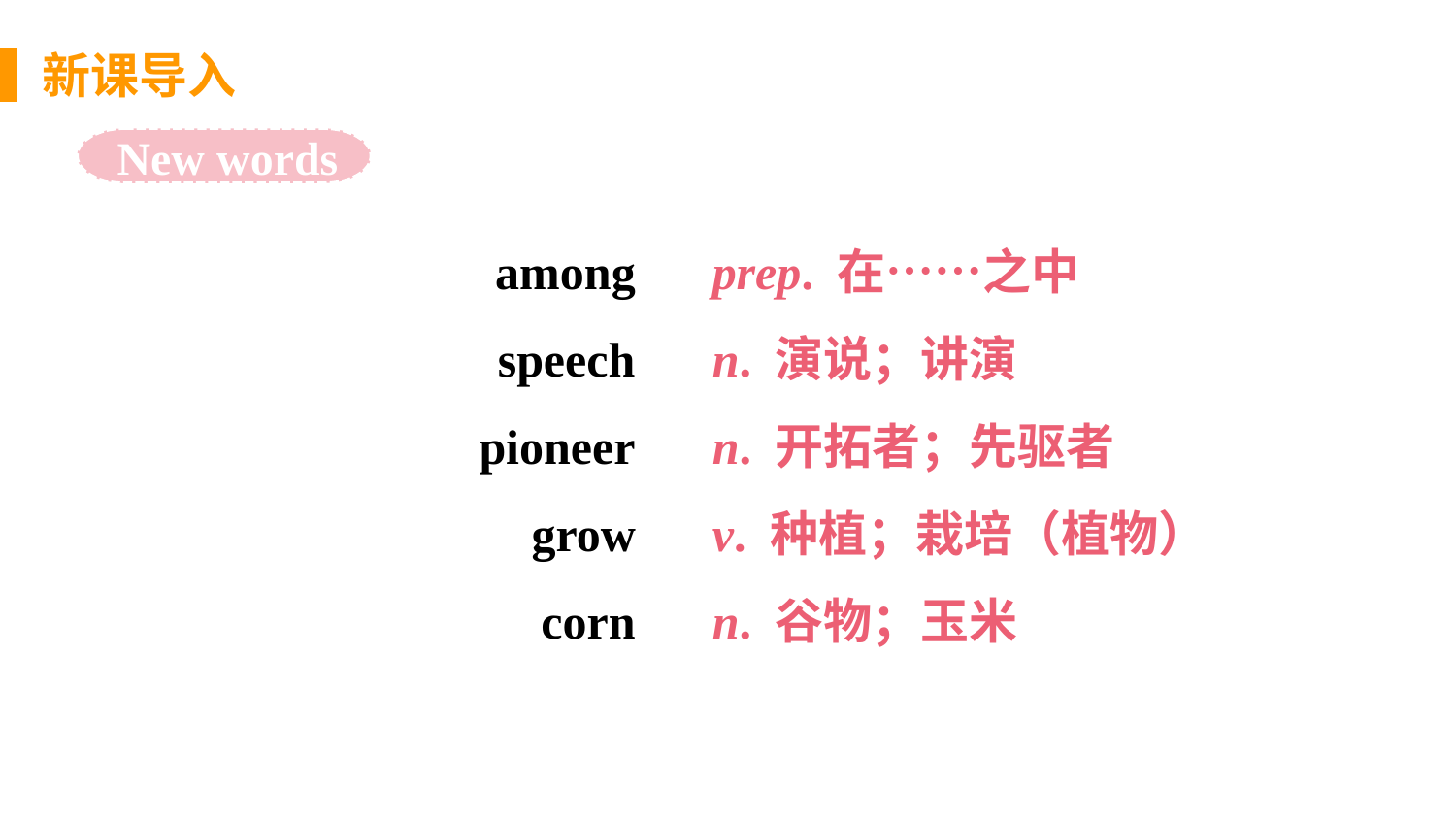

新课导入

New words

思 考
prep. 在……之中
n. 演说；讲演
n. 开拓者；先驱者
v. 种植；栽培（植物）
n. 谷物；玉米
among
speech
pioneer
grow
corn
思 考